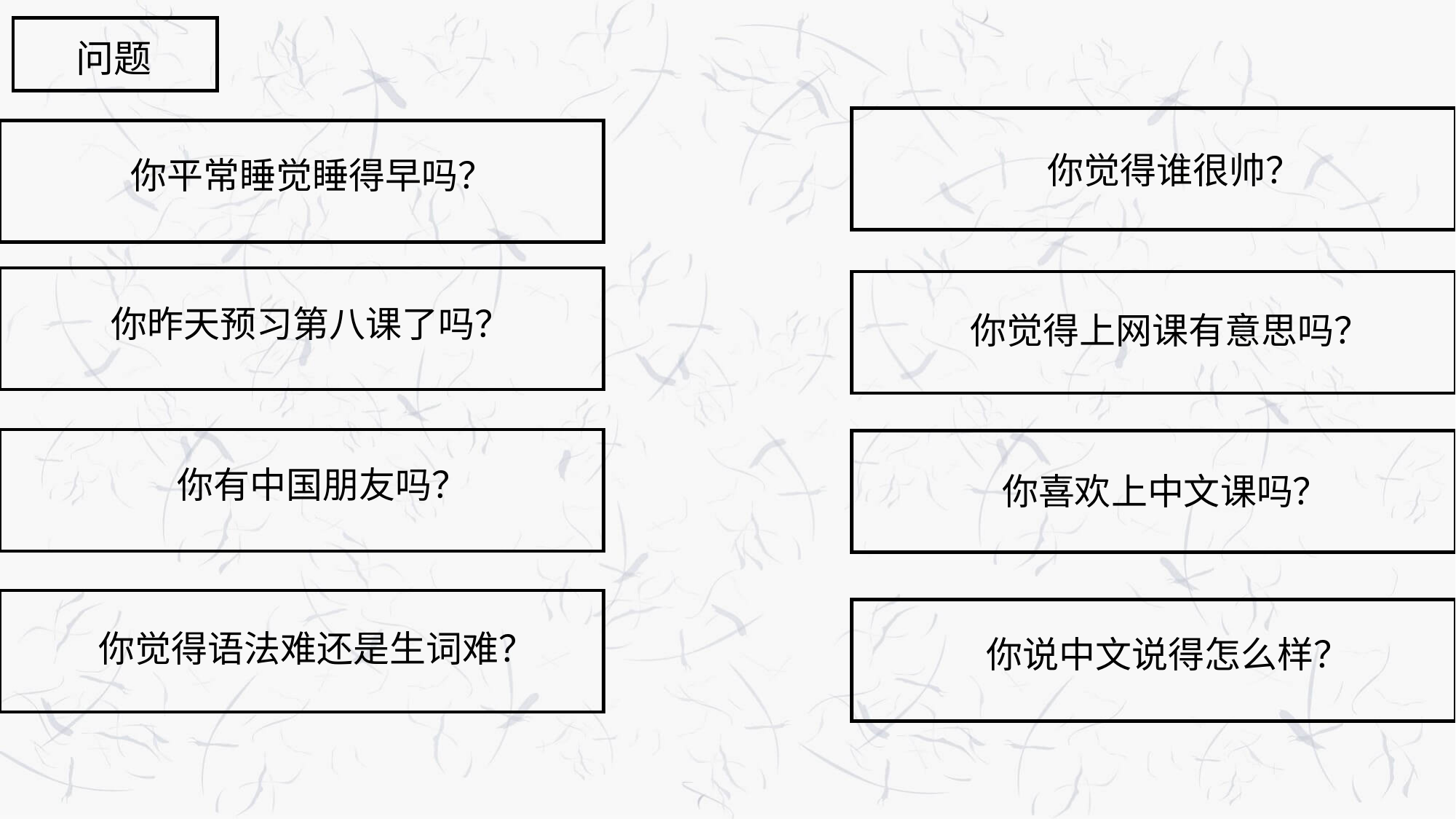

问题

你觉得谁很帅？
你平常睡觉睡得早吗？

你昨天预习第八课了吗？
你觉得上网课有意思吗？

你有中国朋友吗？
你喜欢上中文课吗？

你觉得语法难还是生词难？
你说中文说得怎么样？